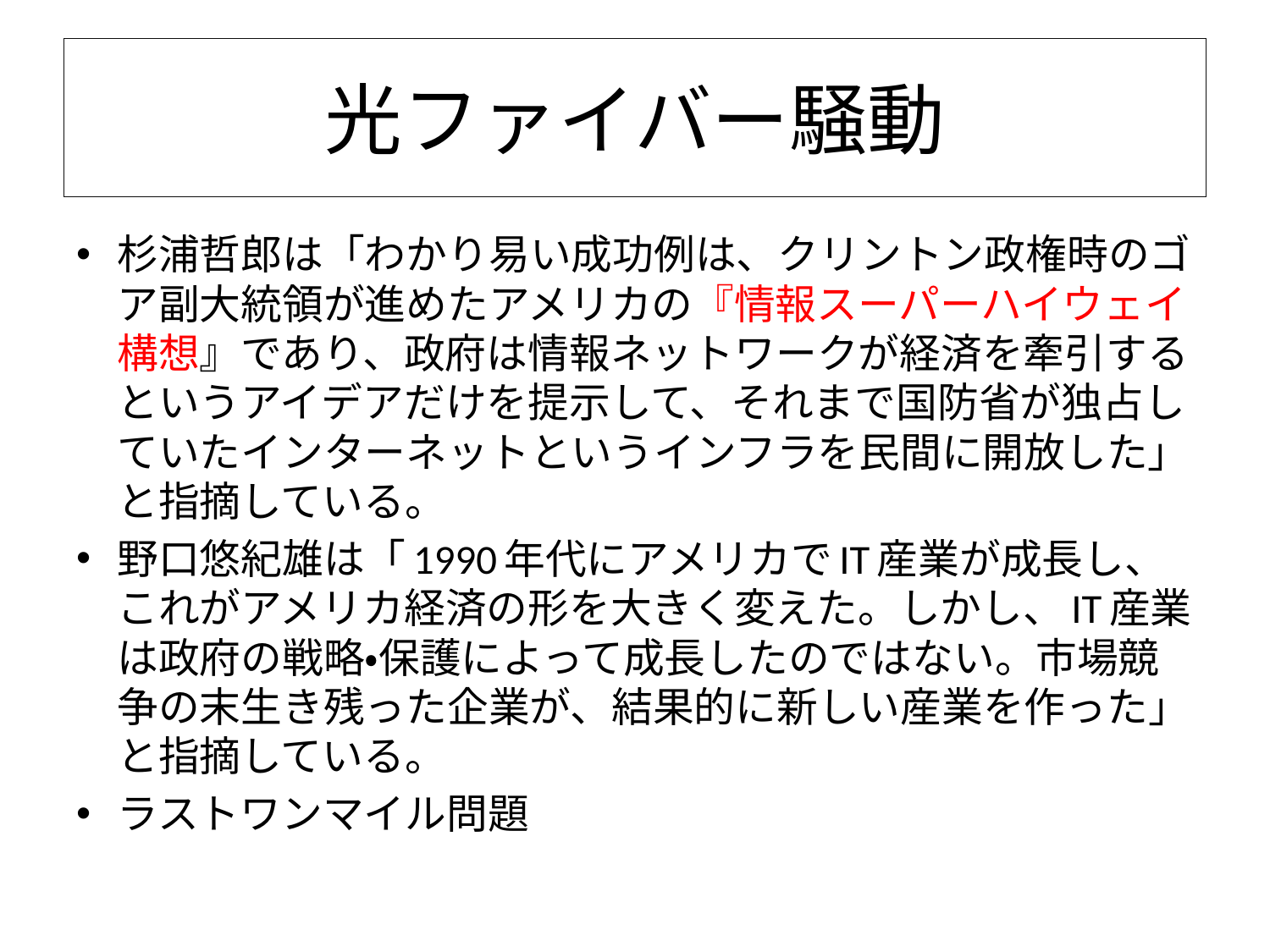

# 光ファイバー騒動
杉浦哲郎は「わかり易い成功例は、クリントン政権時のゴア副大統領が進めたアメリカの『情報スーパーハイウェイ構想』であり、政府は情報ネットワークが経済を牽引するというアイデアだけを提示して、それまで国防省が独占していたインターネットというインフラを民間に開放した」と指摘している。
野口悠紀雄は「1990年代にアメリカでIT産業が成長し、これがアメリカ経済の形を大きく変えた。しかし、IT産業は政府の戦略・保護によって成長したのではない。市場競争の末生き残った企業が、結果的に新しい産業を作った」と指摘している。
ラストワンマイル問題